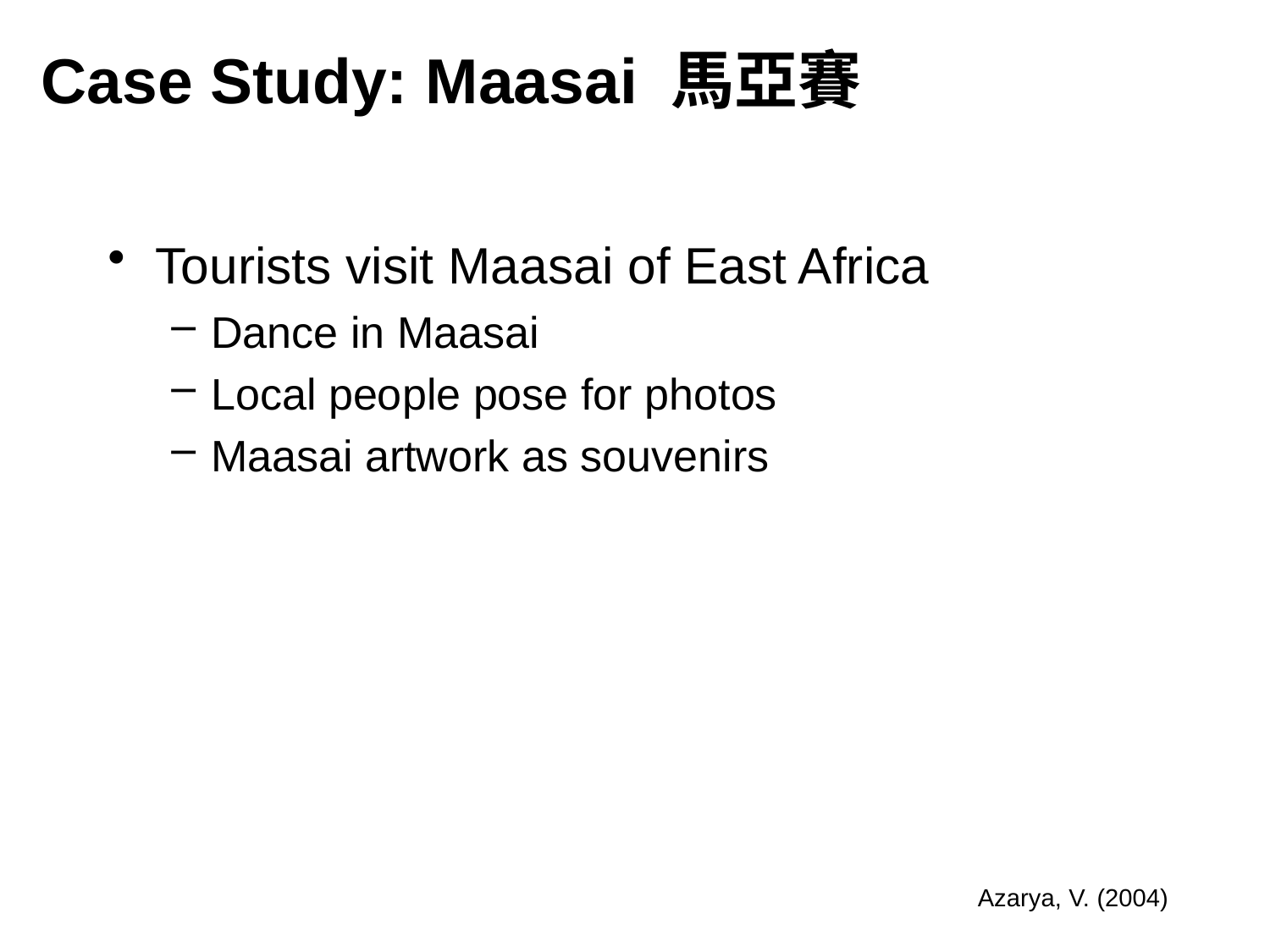

# Case Study: Maasai 馬亞賽
Tourists visit Maasai of East Africa
Dance in Maasai
Local people pose for photos
Maasai artwork as souvenirs

Azarya, V. (2004)